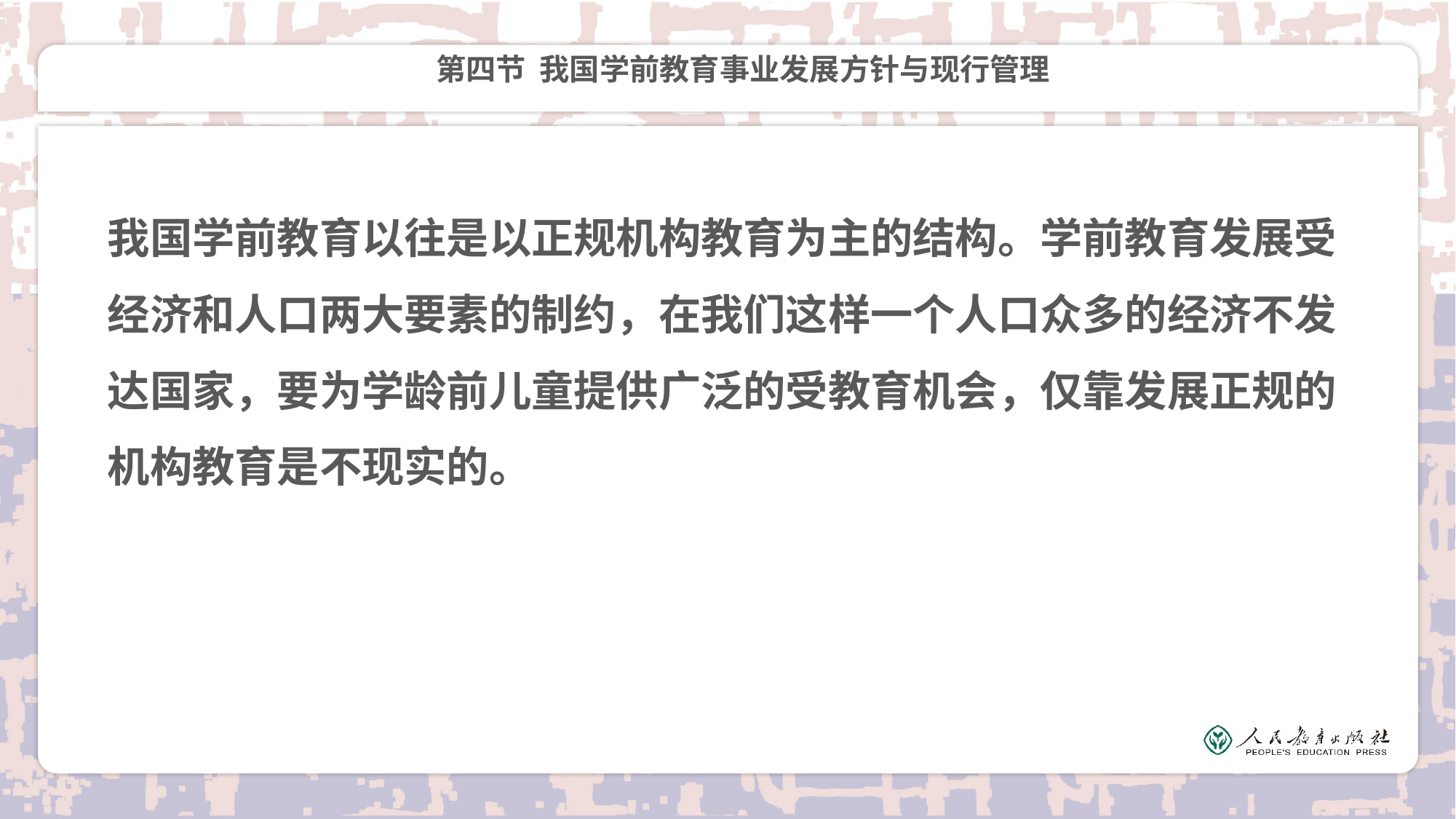

# 第四节  我国学前教育事业发展方针与现行管理
我国学前教育以往是以正规机构教育为主的结构。学前教育发展受经济和人口两大要素的制约，在我们这样一个人口众多的经济不发达国家，要为学龄前儿童提供广泛的受教育机会，仅靠发展正规的机构教育是不现实的。